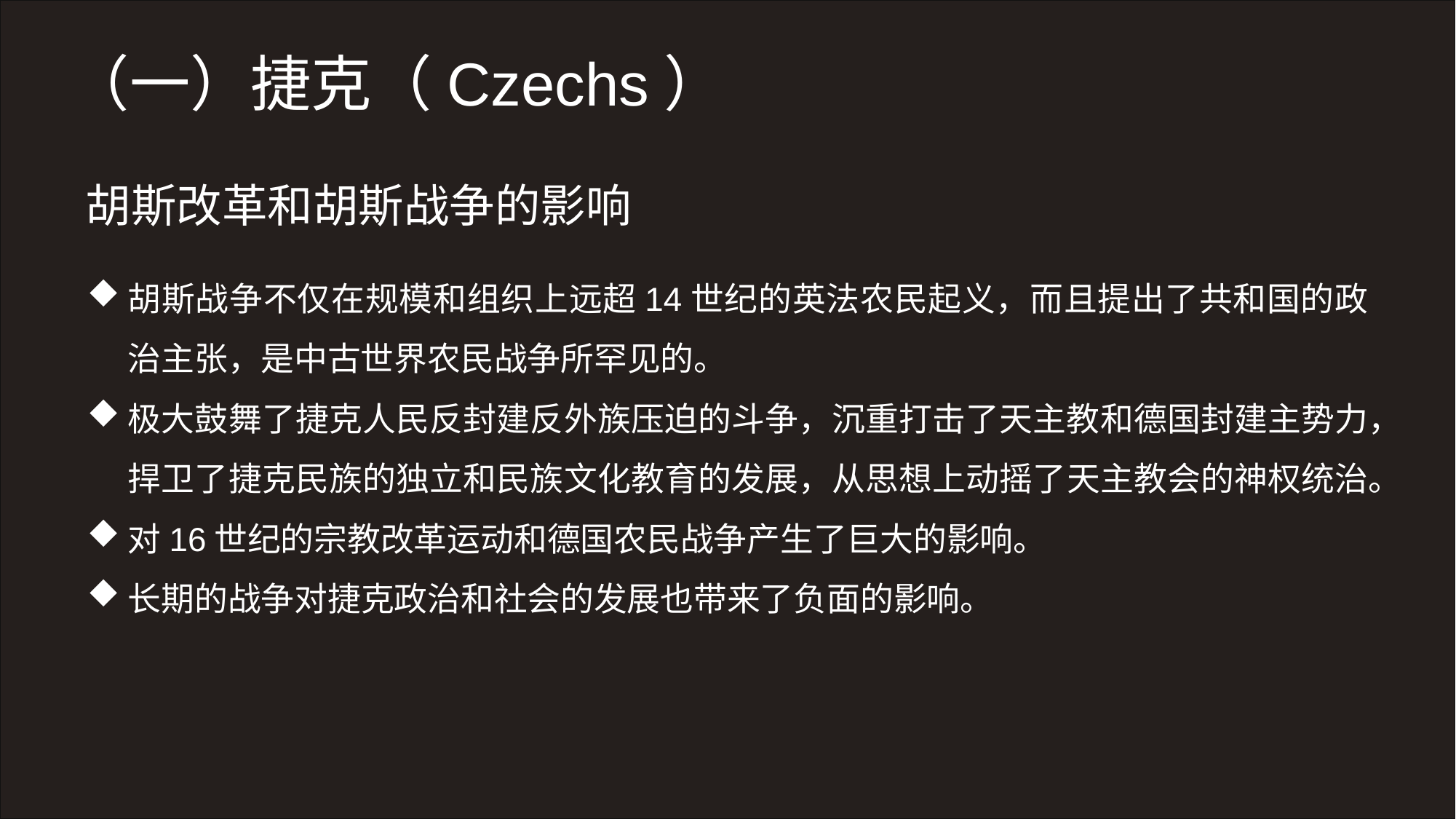

（一）捷克（Czechs）
胡斯改革和胡斯战争的影响
胡斯战争不仅在规模和组织上远超14世纪的英法农民起义，而且提出了共和国的政治主张，是中古世界农民战争所罕见的。
极大鼓舞了捷克人民反封建反外族压迫的斗争，沉重打击了天主教和德国封建主势力，捍卫了捷克民族的独立和民族文化教育的发展，从思想上动摇了天主教会的神权统治。
对16世纪的宗教改革运动和德国农民战争产生了巨大的影响。
长期的战争对捷克政治和社会的发展也带来了负面的影响。